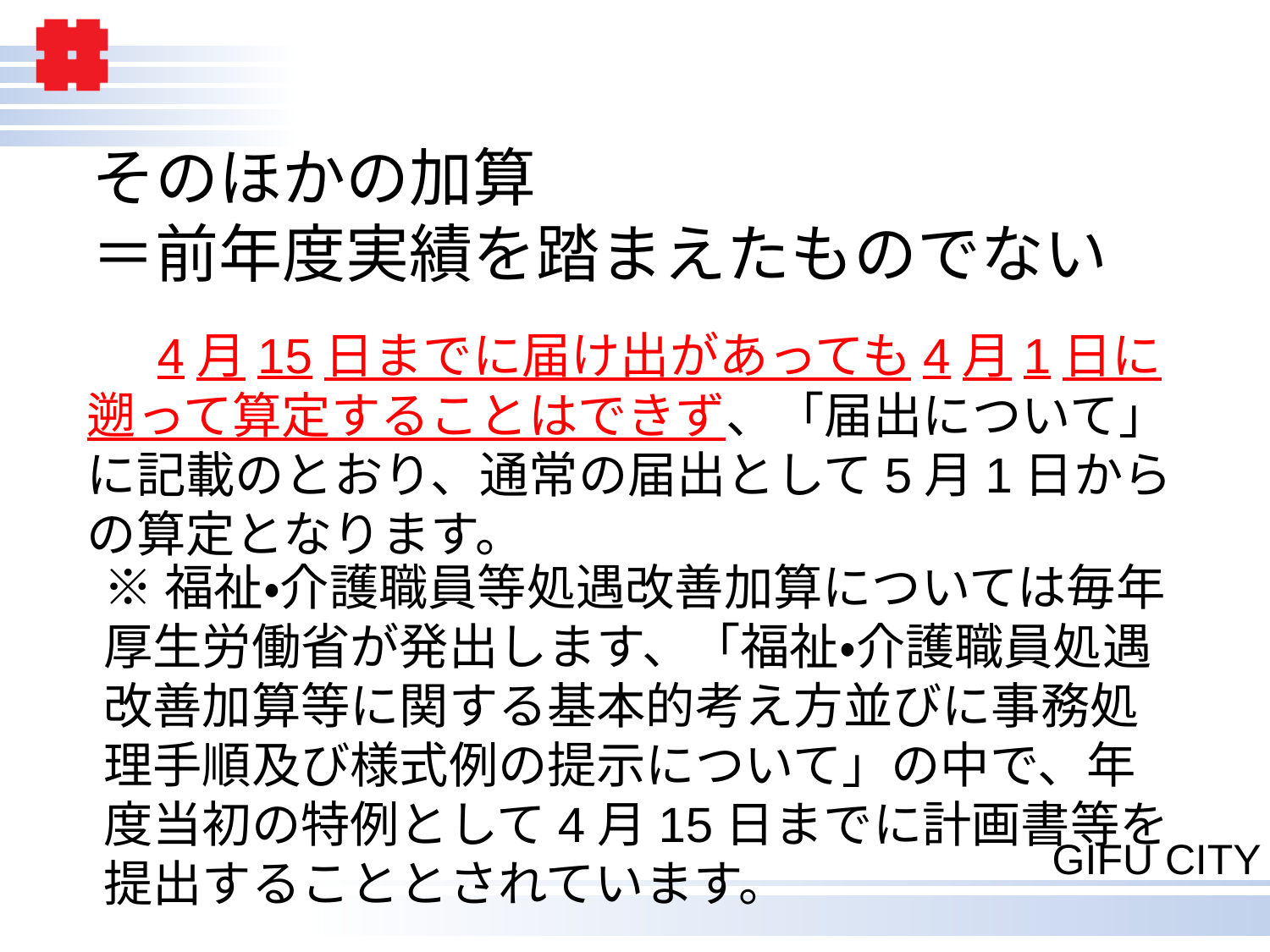

そのほかの加算
＝前年度実績を踏まえたものでない
　4月15日までに届け出があっても4月1日に遡って算定することはできず、「届出について」に記載のとおり、通常の届出として5月1日からの算定となります。

※福祉・介護職員等処遇改善加算については毎年厚生労働省が発出します、「福祉・介護職員処遇改善加算等に関する基本的考え方並びに事務処理手順及び様式例の提示について」の中で、年度当初の特例として4月15日までに計画書等を提出することとされています。